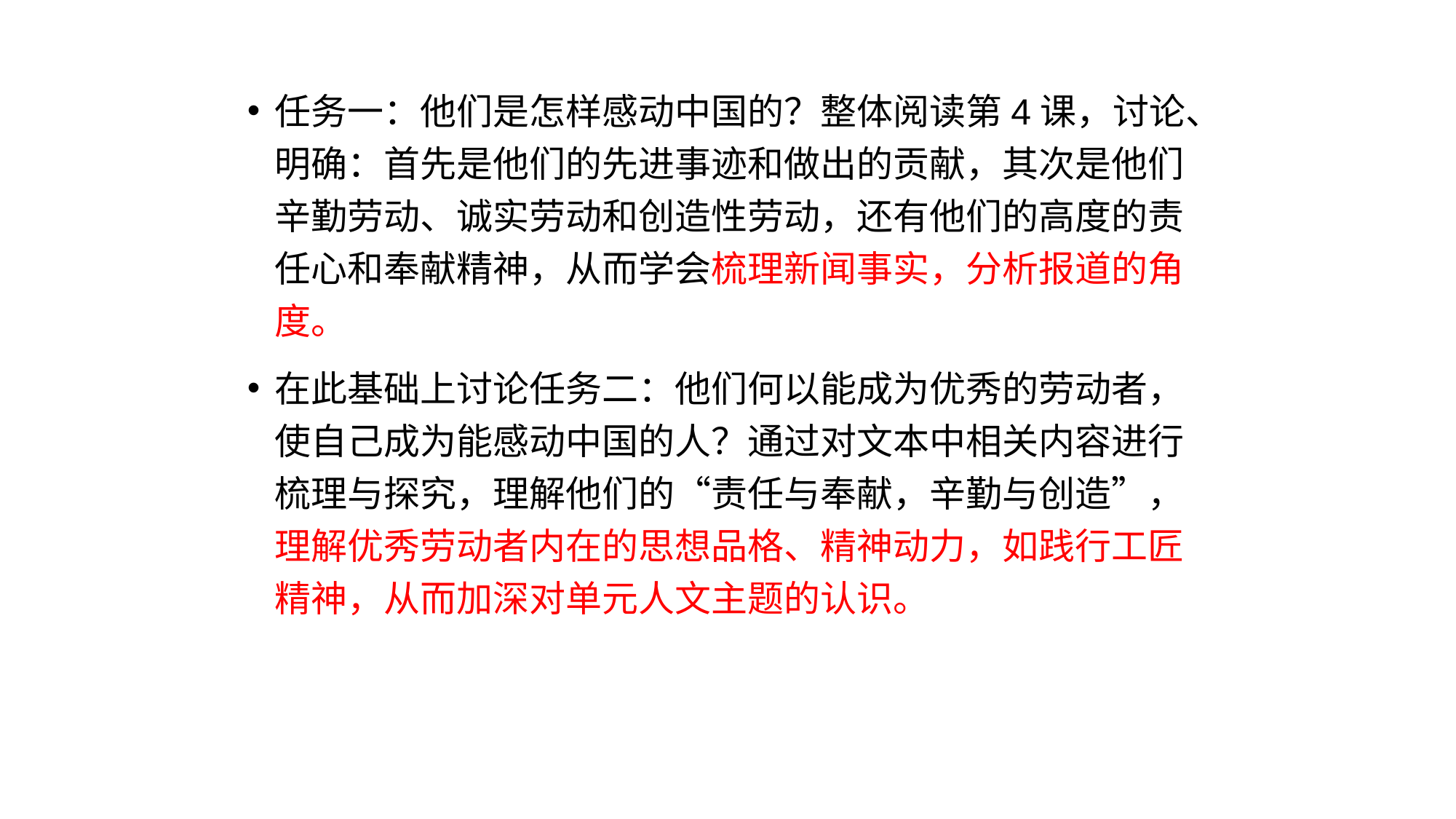

任务一：他们是怎样感动中国的？整体阅读第4课，讨论、明确：首先是他们的先进事迹和做出的贡献，其次是他们辛勤劳动、诚实劳动和创造性劳动，还有他们的高度的责任心和奉献精神，从而学会梳理新闻事实，分析报道的角度。
在此基础上讨论任务二：他们何以能成为优秀的劳动者，使自己成为能感动中国的人？通过对文本中相关内容进行梳理与探究，理解他们的“责任与奉献，辛勤与创造”，理解优秀劳动者内在的思想品格、精神动力，如践行工匠精神，从而加深对单元人文主题的认识。